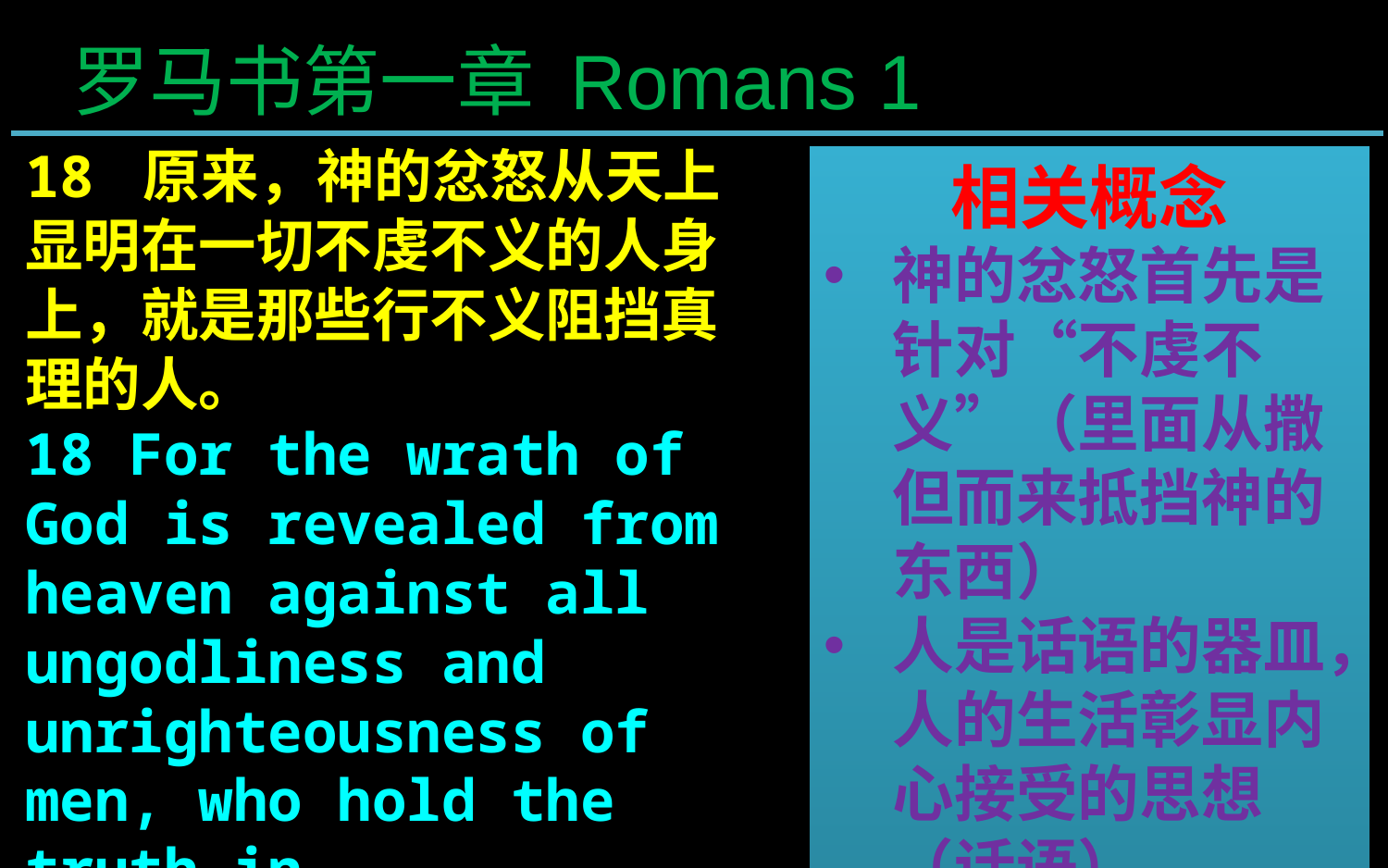

罗马书第一章 Romans 1
18 原来，神的忿怒从天上显明在一切不虔不义的人身上，就是那些行不义阻挡真理的人。
18 For the wrath of God is revealed from heaven against all ungodliness and unrighteousness of men, who hold the truth in unrighteousness;
相关概念
神的忿怒首先是针对“不虔不义”（里面从撒但而来抵挡神的东西）
人是话语的器皿，人的生活彰显内心接受的思想（话语）